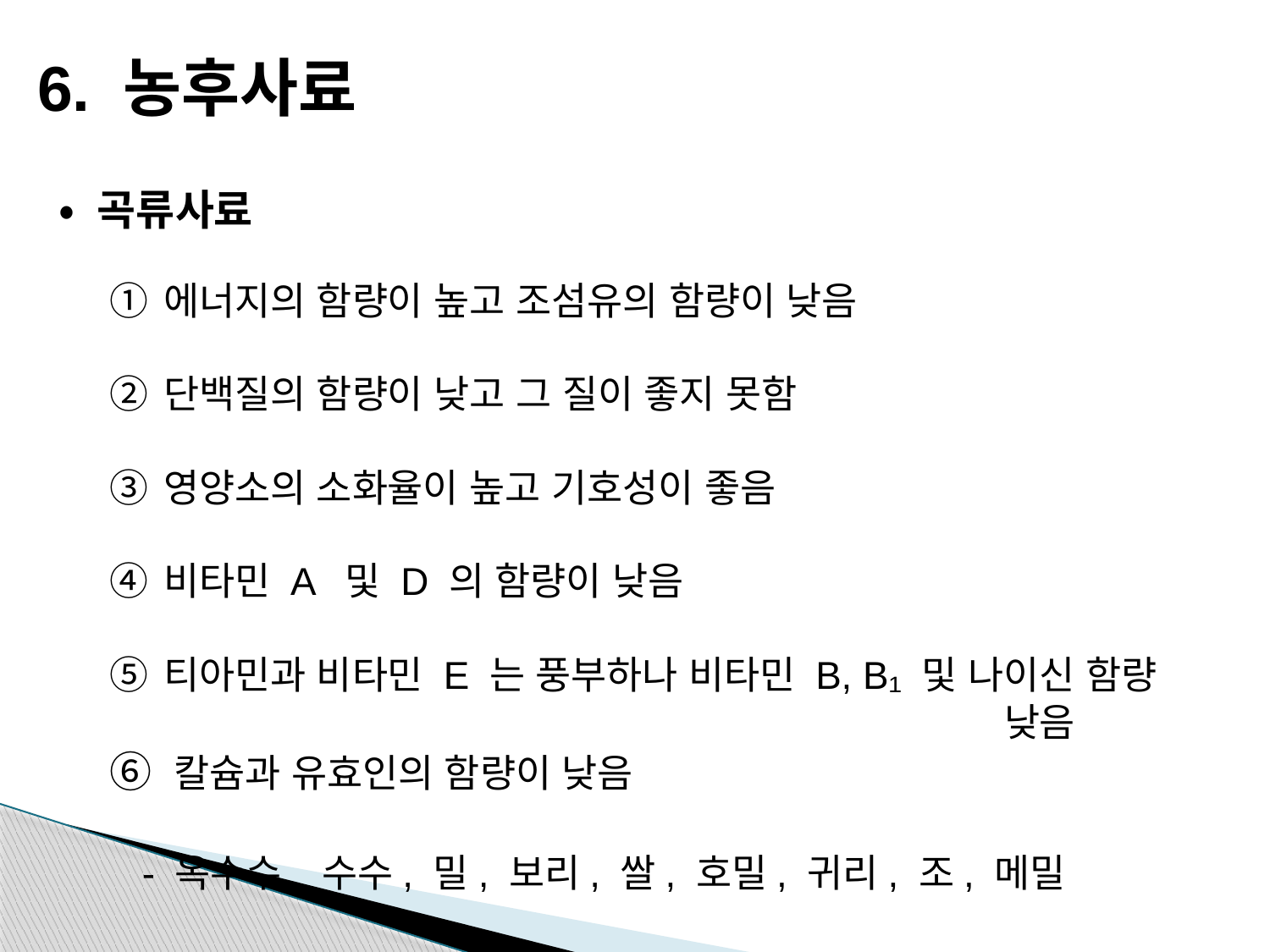

# 6. 농후사료
 • 곡류사료

에너지의 함량이 높고 조섬유의 함량이 낮음

단백질의 함량이 낮고 그 질이 좋지 못함

영양소의 소화율이 높고 기호성이 좋음

비타민 A  및 D 의 함량이 낮음

티아민과 비타민 E 는 풍부하나 비타민 B, B₁ 및 나이신 함량
                                                                                  낮음
⑥ 칼슘과 유효인의 함량이 낮음

   - 옥수수, 수수, 밀, 보리, 쌀, 호밀, 귀리, 조, 메밀